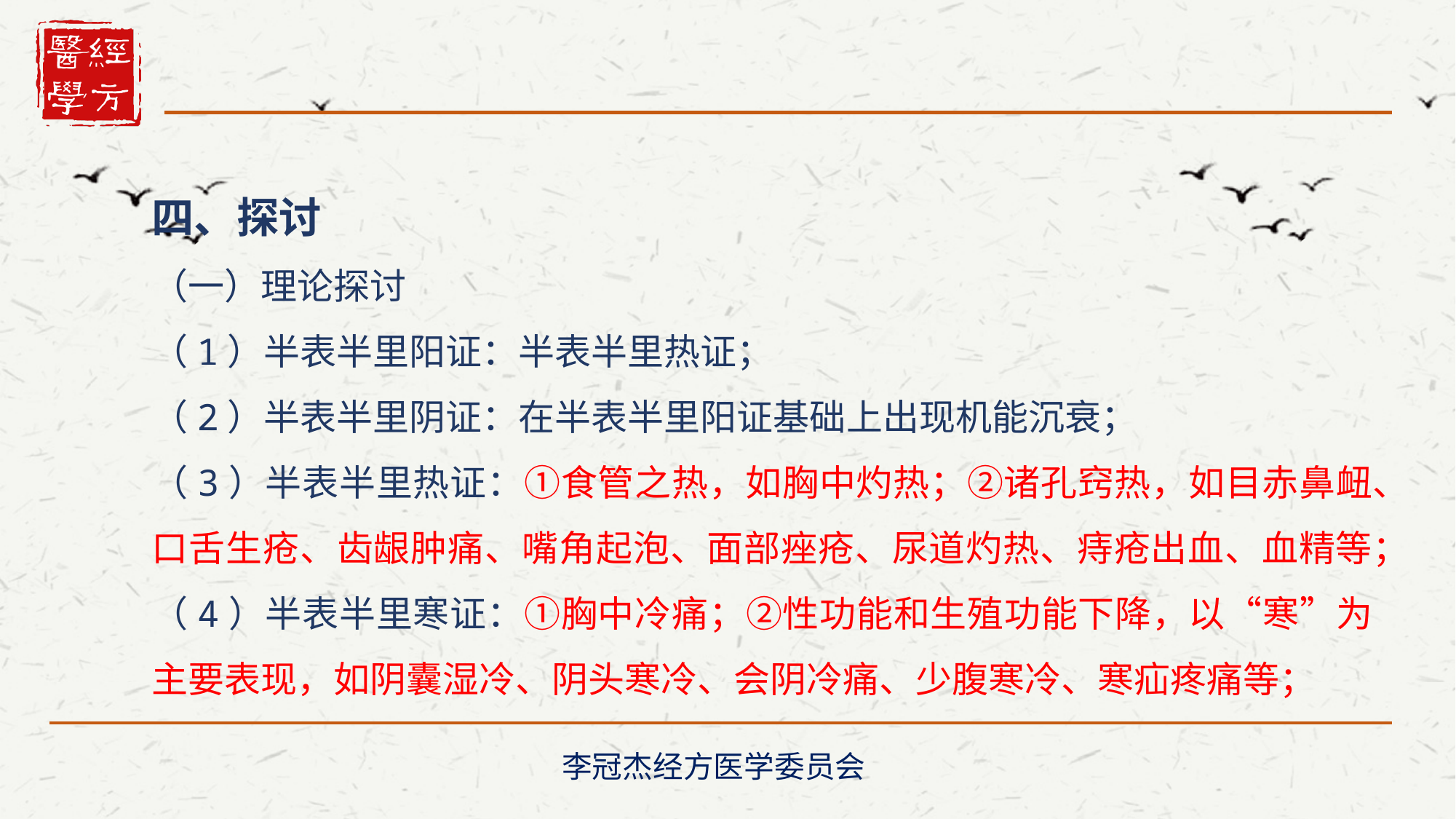

四、探讨
（一）理论探讨
（1）半表半里阳证：半表半里热证；
（2）半表半里阴证：在半表半里阳证基础上出现机能沉衰；
（3）半表半里热证：①食管之热，如胸中灼热；②诸孔窍热，如目赤鼻衄、口舌生疮、齿龈肿痛、嘴角起泡、面部痤疮、尿道灼热、痔疮出血、血精等；
（4）半表半里寒证：①胸中冷痛；②性功能和生殖功能下降，以“寒”为主要表现，如阴囊湿冷、阴头寒冷、会阴冷痛、少腹寒冷、寒疝疼痛等；
38